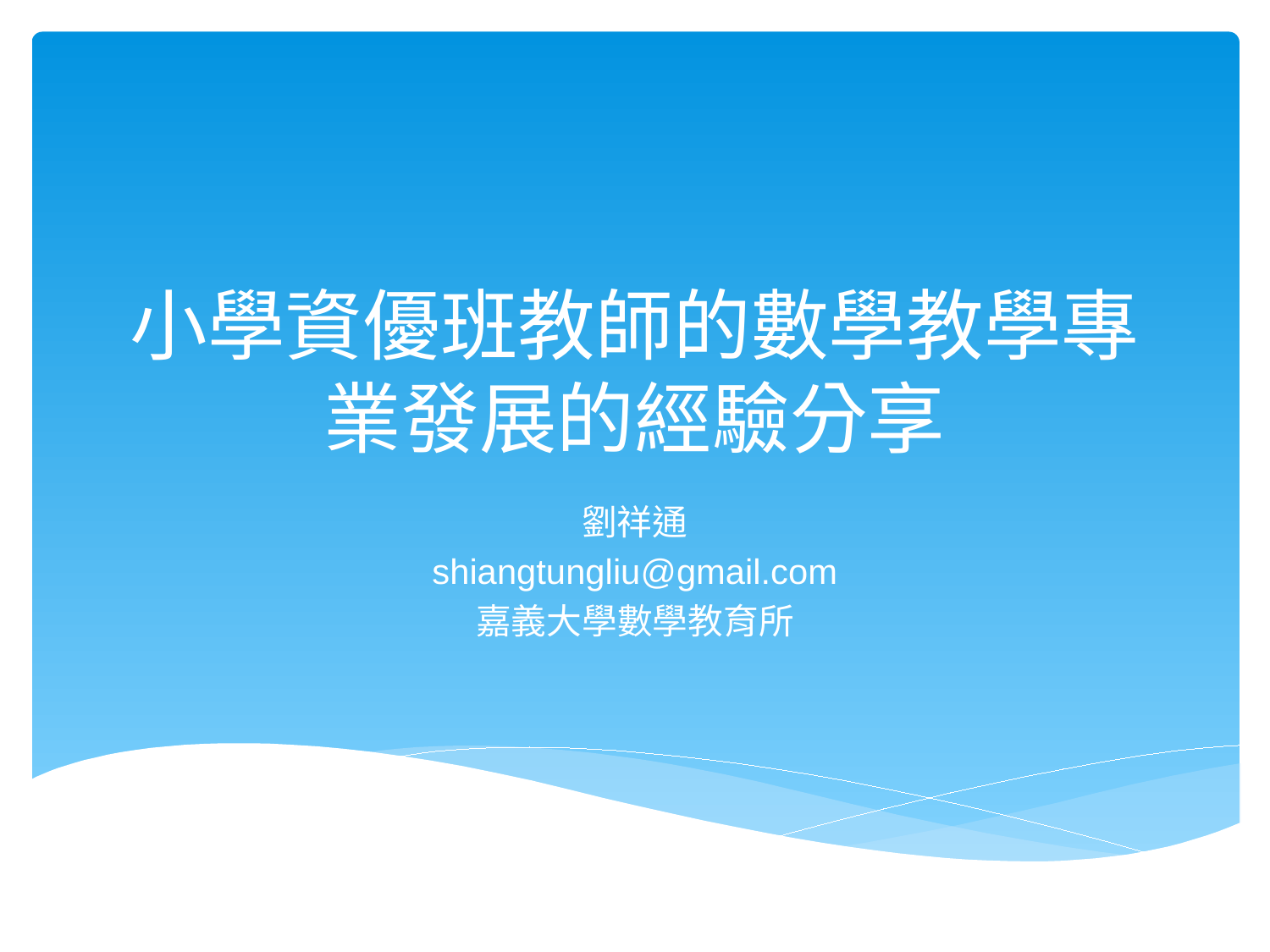

# 小學資優班教師的數學教學專業發展的經驗分享
劉祥通
shiangtungliu@gmail.com
嘉義大學數學教育所